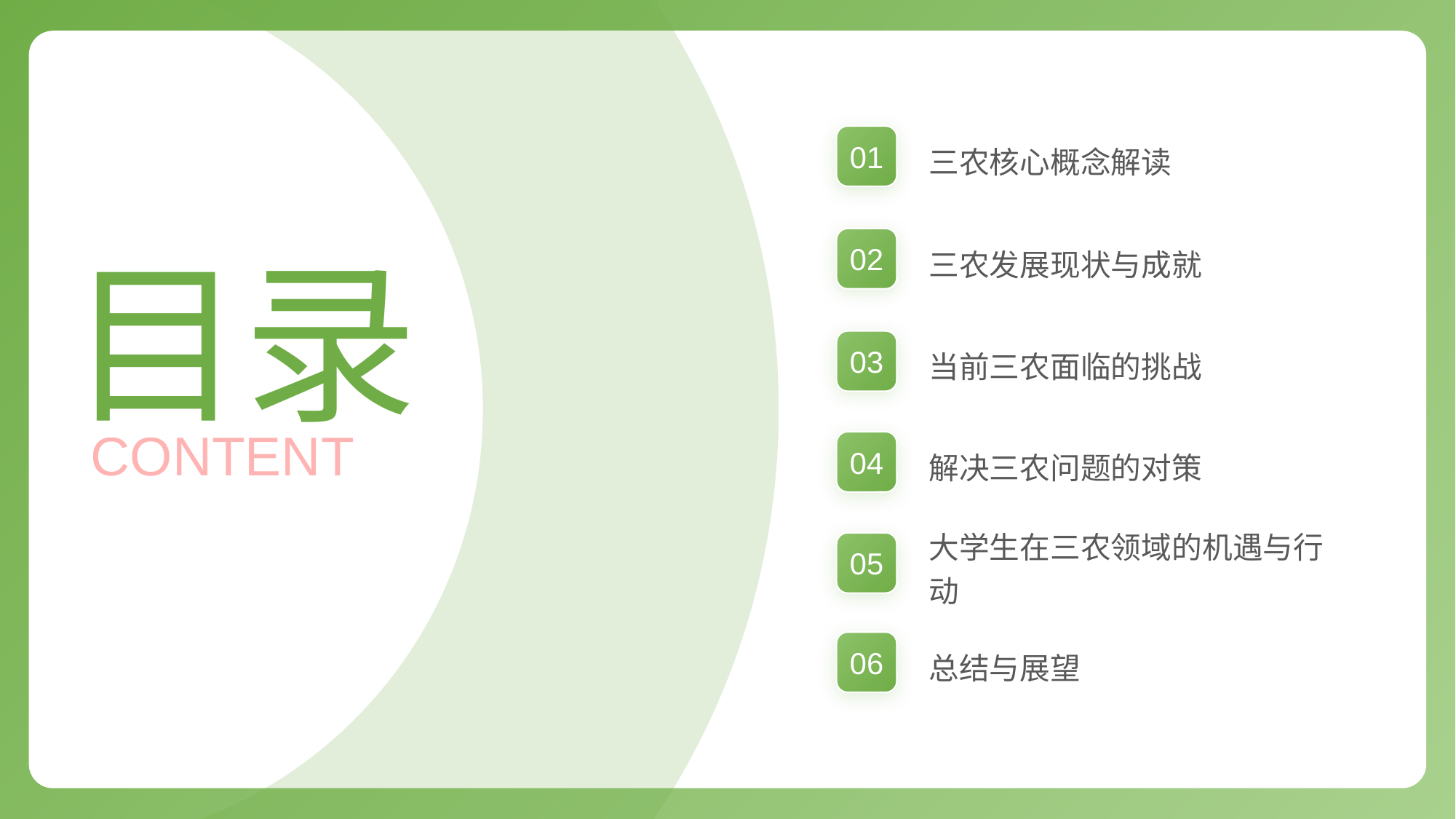

三农核心概念解读
01
三农发展现状与成就
02
目录
当前三农面临的挑战
03
CONTENT
解决三农问题的对策
04
大学生在三农领域的机遇与行动
05
总结与展望
06